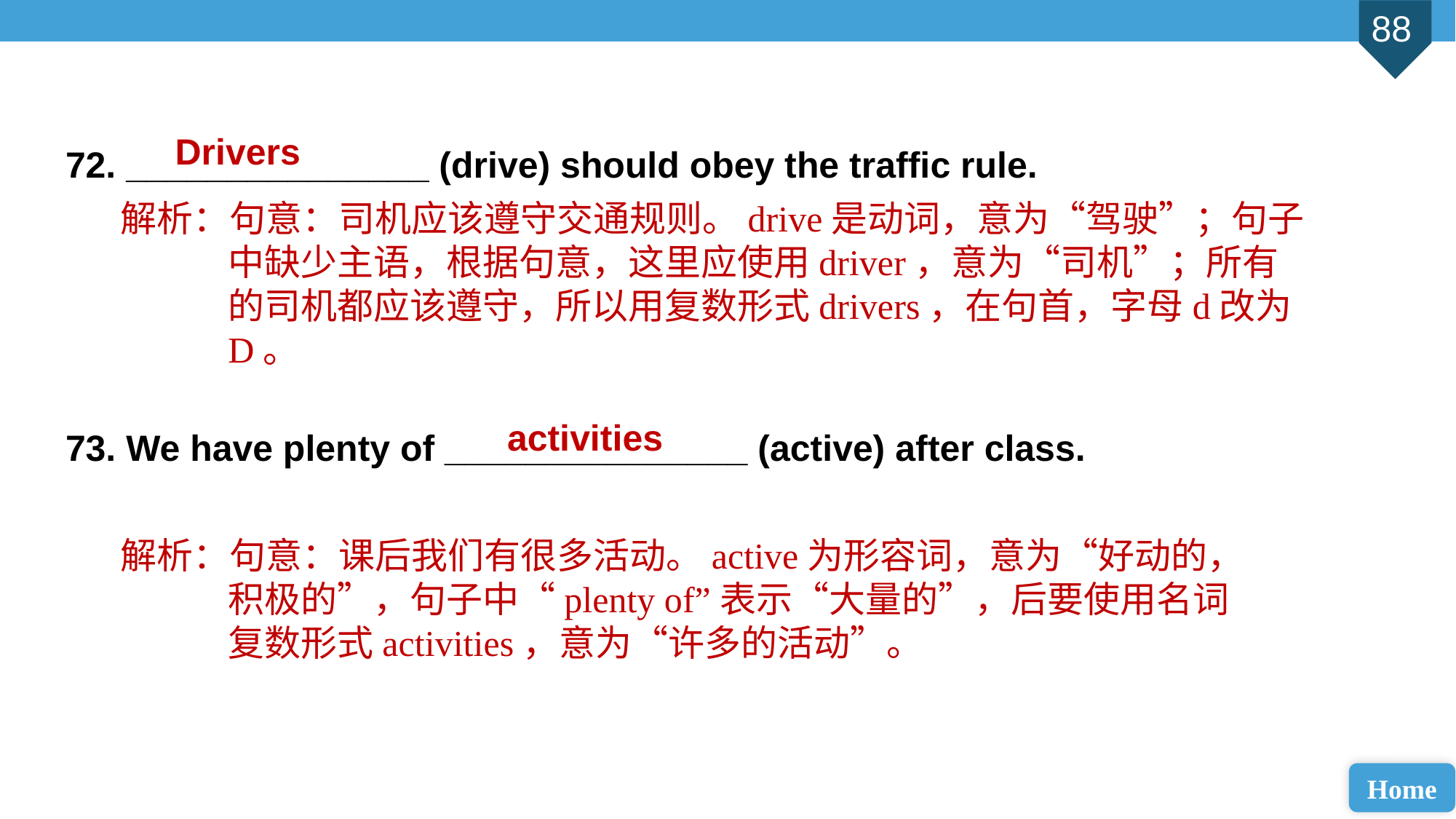

72. _______________ (drive) should obey the traffic rule.

73. We have plenty of _______________ (active) after class.
Drivers
解析：句意：司机应该遵守交通规则。drive是动词，意为“驾驶”；句子中缺少主语，根据句意，这里应使用driver，意为“司机”；所有的司机都应该遵守，所以用复数形式drivers，在句首，字母d改为D。
activities
解析：句意：课后我们有很多活动。active为形容词，意为“好动的，积极的”，句子中“plenty of”表示“大量的”，后要使用名词复数形式activities，意为“许多的活动”。